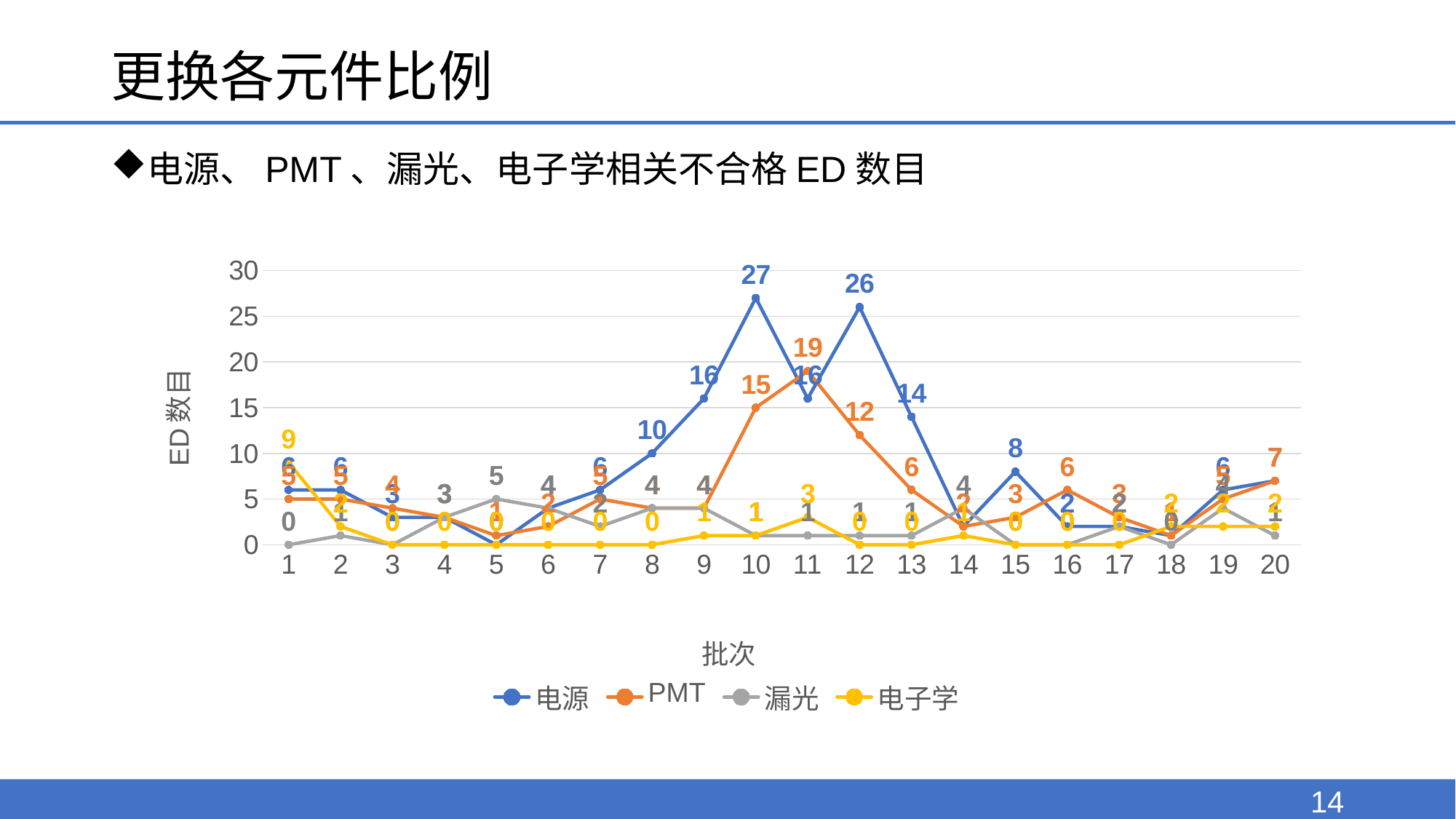

# 更换各元件比例
电源、PMT、漏光、电子学相关不合格ED数目

### Chart

| Category | 电源 | PMT | 漏光 | 电子学 |
|---|---|---|---|---|
14